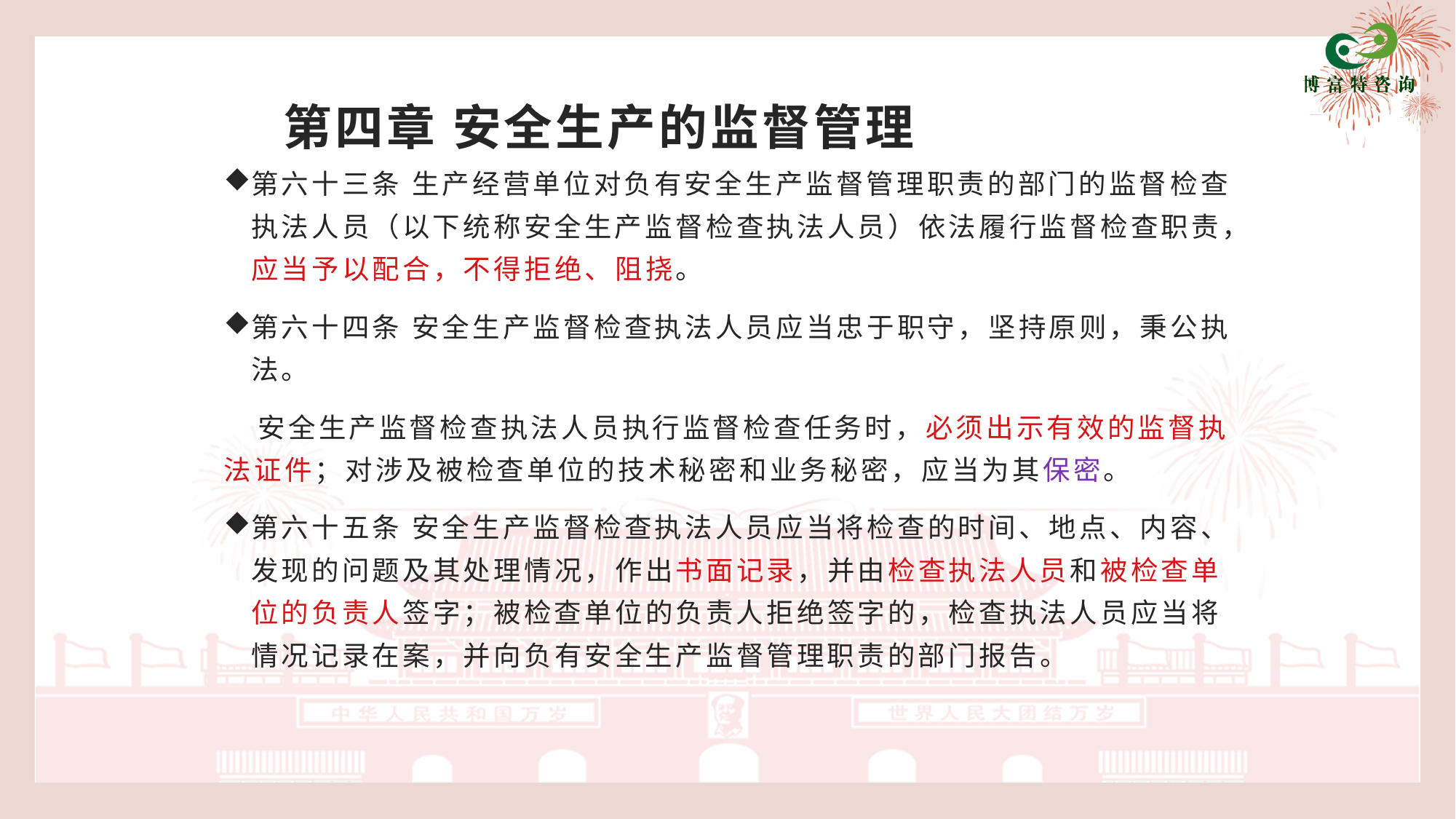

# 第四章 安全生产的监督管理
第六十三条 生产经营单位对负有安全生产监督管理职责的部门的监督检查执法人员（以下统称安全生产监督检查执法人员）依法履行监督检查职责，应当予以配合，不得拒绝、阻挠。
第六十四条 安全生产监督检查执法人员应当忠于职守，坚持原则，秉公执法。
   安全生产监督检查执法人员执行监督检查任务时，必须出示有效的监督执法证件；对涉及被检查单位的技术秘密和业务秘密，应当为其保密。
第六十五条 安全生产监督检查执法人员应当将检查的时间、地点、内容、发现的问题及其处理情况，作出书面记录，并由检查执法人员和被检查单位的负责人签字；被检查单位的负责人拒绝签字的，检查执法人员应当将情况记录在案，并向负有安全生产监督管理职责的部门报告。